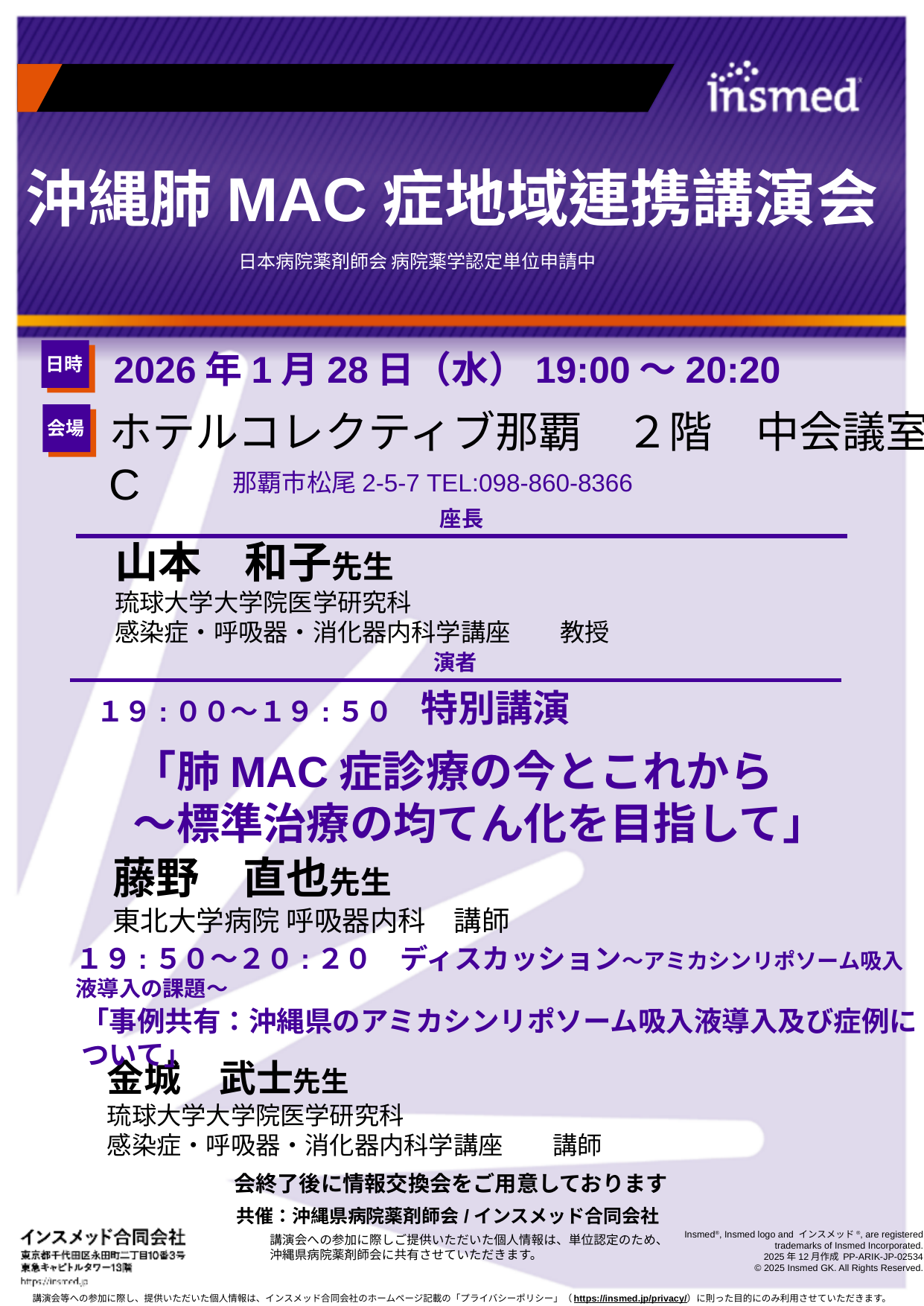

沖縄肺MAC症地域連携講演会
日本病院薬剤師会 病院薬学認定単位申請中

日時
2026年1月28日（水）19:00～20:20
ホテルコレクティブ那覇　２階　中会議室C

会場
那覇市松尾2-5-7 TEL:098-860-8366
座長
山本　和子先生
琉球大学大学院医学研究科
感染症・呼吸器・消化器内科学講座　　教授

演者
１９:００～１９:５０　特別講演
「肺MAC症診療の今とこれから
～標準治療の均てん化を目指して」
藤野　直也先生
東北大学病院 呼吸器内科　講師
１９:５０～２０:２０　ディスカッション～アミカシンリポソーム吸入液導入の課題～
「事例共有：沖縄県のアミカシンリポソーム吸入液導入及び症例について」
金城　武士先生
琉球大学大学院医学研究科
感染症・呼吸器・消化器内科学講座　　講師
会終了後に情報交換会をご用意しております
共催：沖縄県病院薬剤師会/インスメッド合同会社

Insmed®, Insmed logo and インスメッド®, are registered trademarks of Insmed Incorporated.
2025年12月作成 PP-ARIK-JP-02534
© 2025 Insmed GK. All Rights Reserved.
講演会への参加に際しご提供いただいた個人情報は、単位認定のため、
沖縄県病院薬剤師会に共有させていただきます。